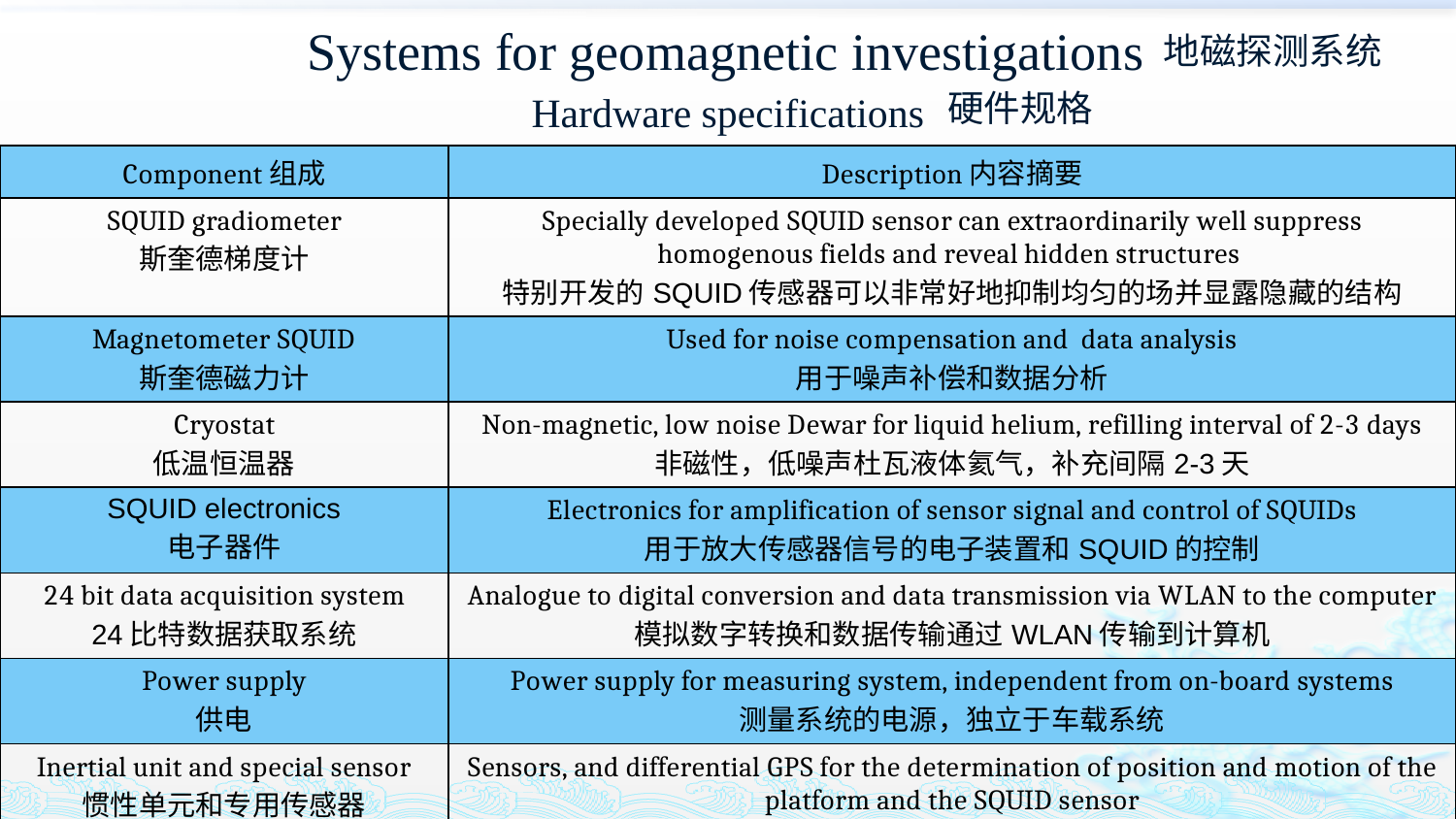

Systems for geomagnetic investigations
地磁探测系统
# Hardware specifications
硬件规格
| Component组成 | Description内容摘要 |
| --- | --- |
| SQUID gradiometer 斯奎德梯度计 | Specially developed SQUID sensor can extraordinarily well suppress homogenous fields and reveal hidden structures 特别开发的SQUID传感器可以非常好地抑制均匀的场并显露隐藏的结构 |
| Magnetometer SQUID 斯奎德磁力计 | Used for noise compensation and data analysis 用于噪声补偿和数据分析 |
| Cryostat 低温恒温器 | Non-magnetic, low noise Dewar for liquid helium, refilling interval of 2-3 days 非磁性，低噪声杜瓦液体氦气，补充间隔2-3天 |
| SQUID electronics 电子器件 | Electronics for amplification of sensor signal and control of SQUIDs 用于放大传感器信号的电子装置和SQUID的控制 |
| 24 bit data acquisition system 24比特数据获取系统 | Analogue to digital conversion and data transmission via WLAN to the computer 模拟数字转换和数据传输通过WLAN传输到计算机 |
| Power supply 供电 | Power supply for measuring system, independent from on-board systems 测量系统的电源，独立于车载系统 |
| Inertial unit and special sensor 惯性单元和专用传感器 | Sensors, and differential GPS for the determination of position and motion of the platform and the SQUID sensor 传感器和差分GPS，用于确定平台和SQUID传感器的位置和运动轨迹 |